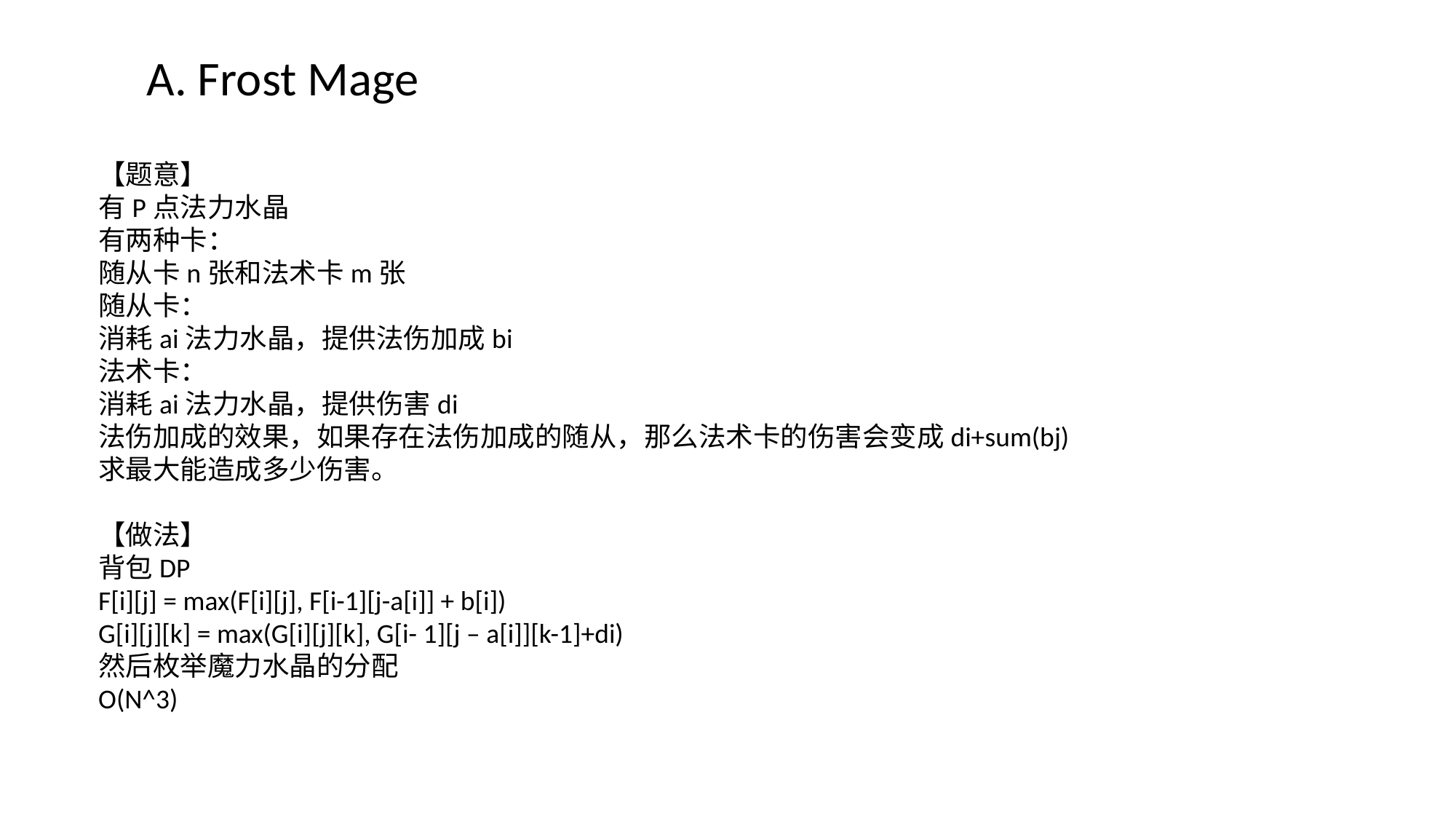

A. Frost Mage

【题意】
有P点法力水晶
有两种卡：
随从卡n张和法术卡m张
随从卡：
消耗ai法力水晶，提供法伤加成bi
法术卡：
消耗ai法力水晶，提供伤害di
法伤加成的效果，如果存在法伤加成的随从，那么法术卡的伤害会变成di+sum(bj)
求最大能造成多少伤害。

【做法】
背包DP
F[i][j] = max(F[i][j], F[i-1][j-a[i]] + b[i])
G[i][j][k] = max(G[i][j][k], G[i- 1][j – a[i]][k-1]+di)
然后枚举魔力水晶的分配
O(N^3)